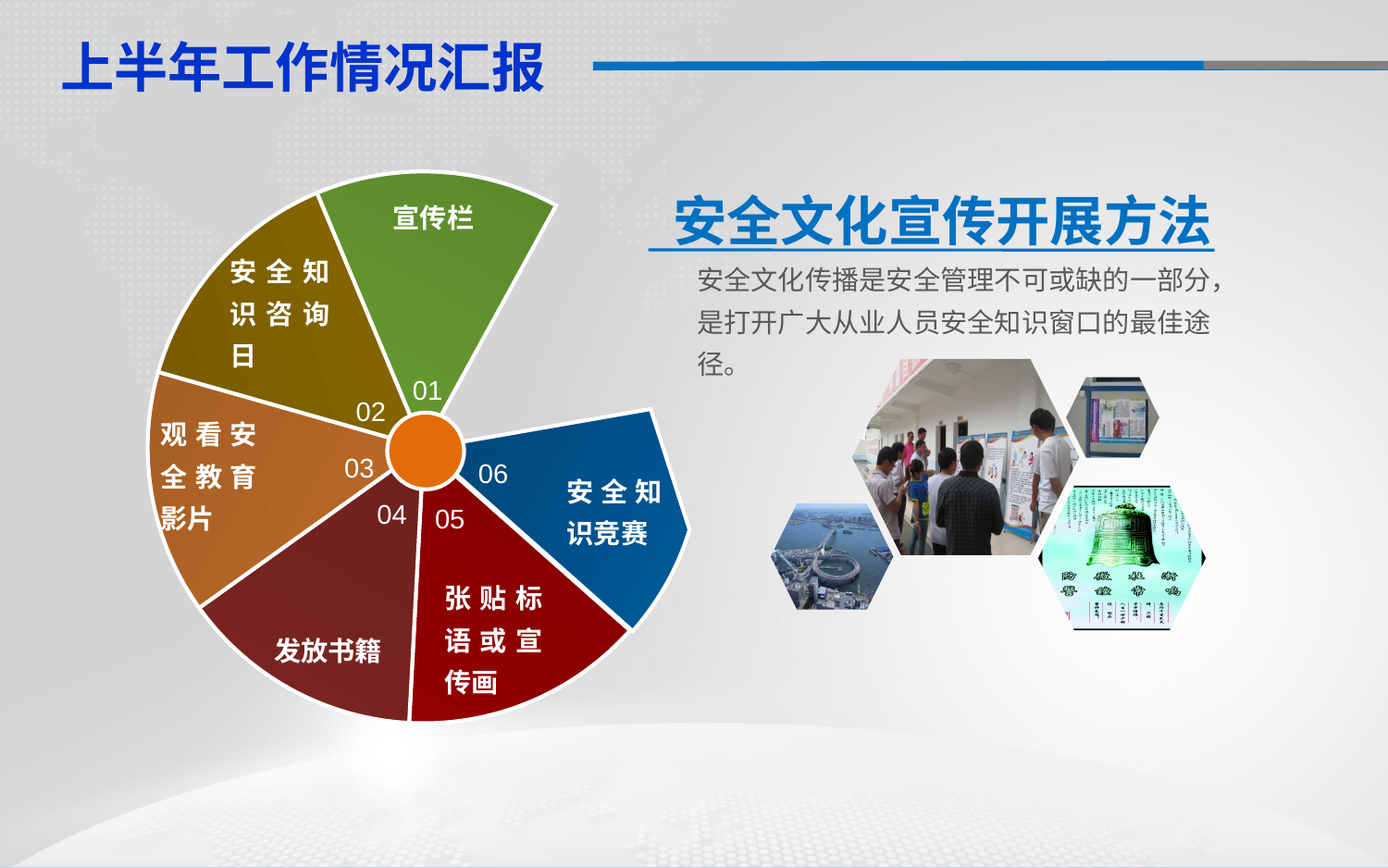

安全文化宣传开展方法

宣传栏
安全知识咨询日
安全文化传播是安全管理不可或缺的一部分，是打开广大从业人员安全知识窗口的最佳途径。

01

02
观看安全教育影片

03
06
安全知识竞赛
04
05

张贴标语或宣传画
发放书籍